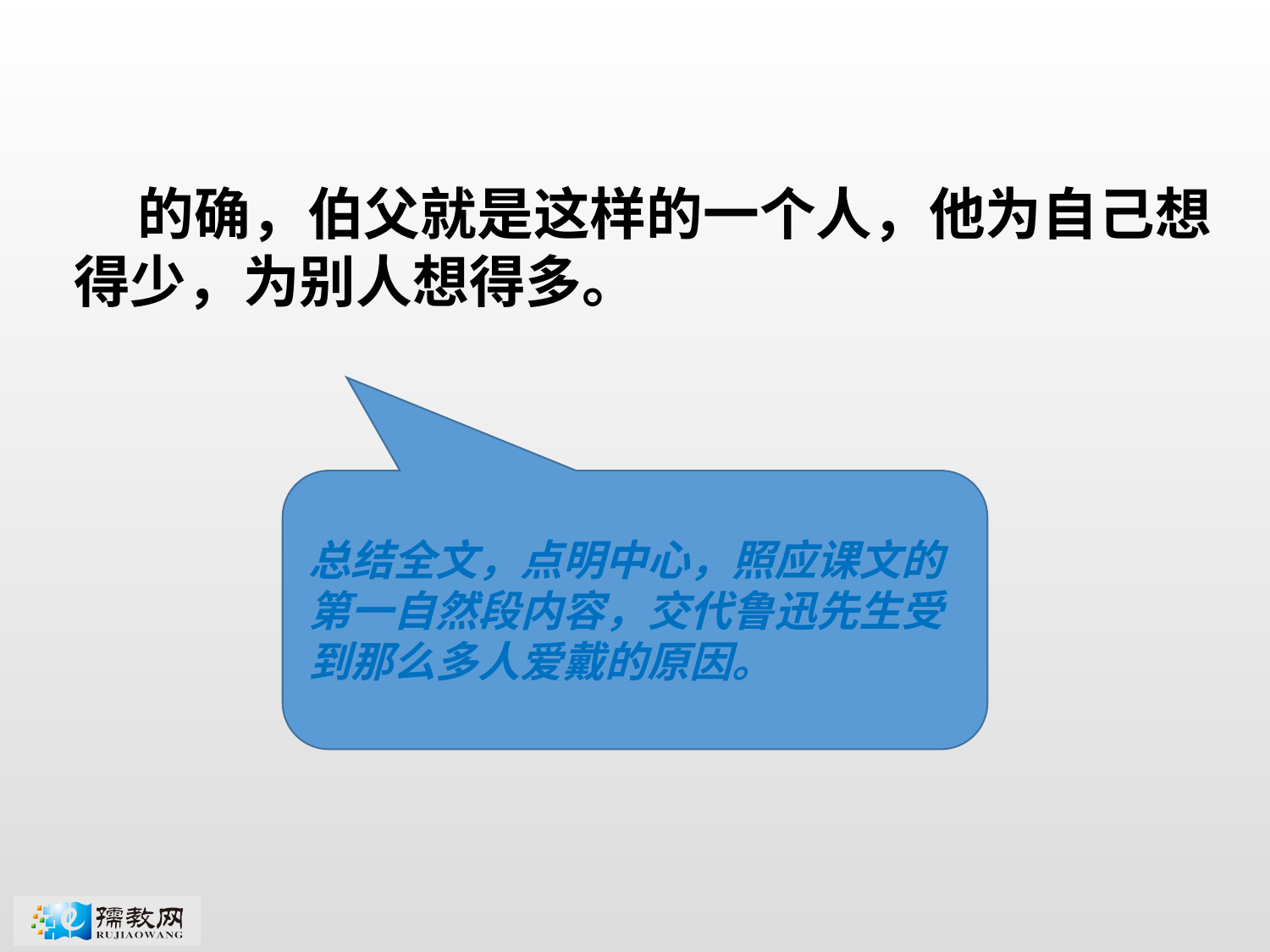

的确，伯父就是这样的一个人，他为自己想得少，为别人想得多。
总结全文，点明中心，照应课文的第一自然段内容，交代鲁迅先生受到那么多人爱戴的原因。